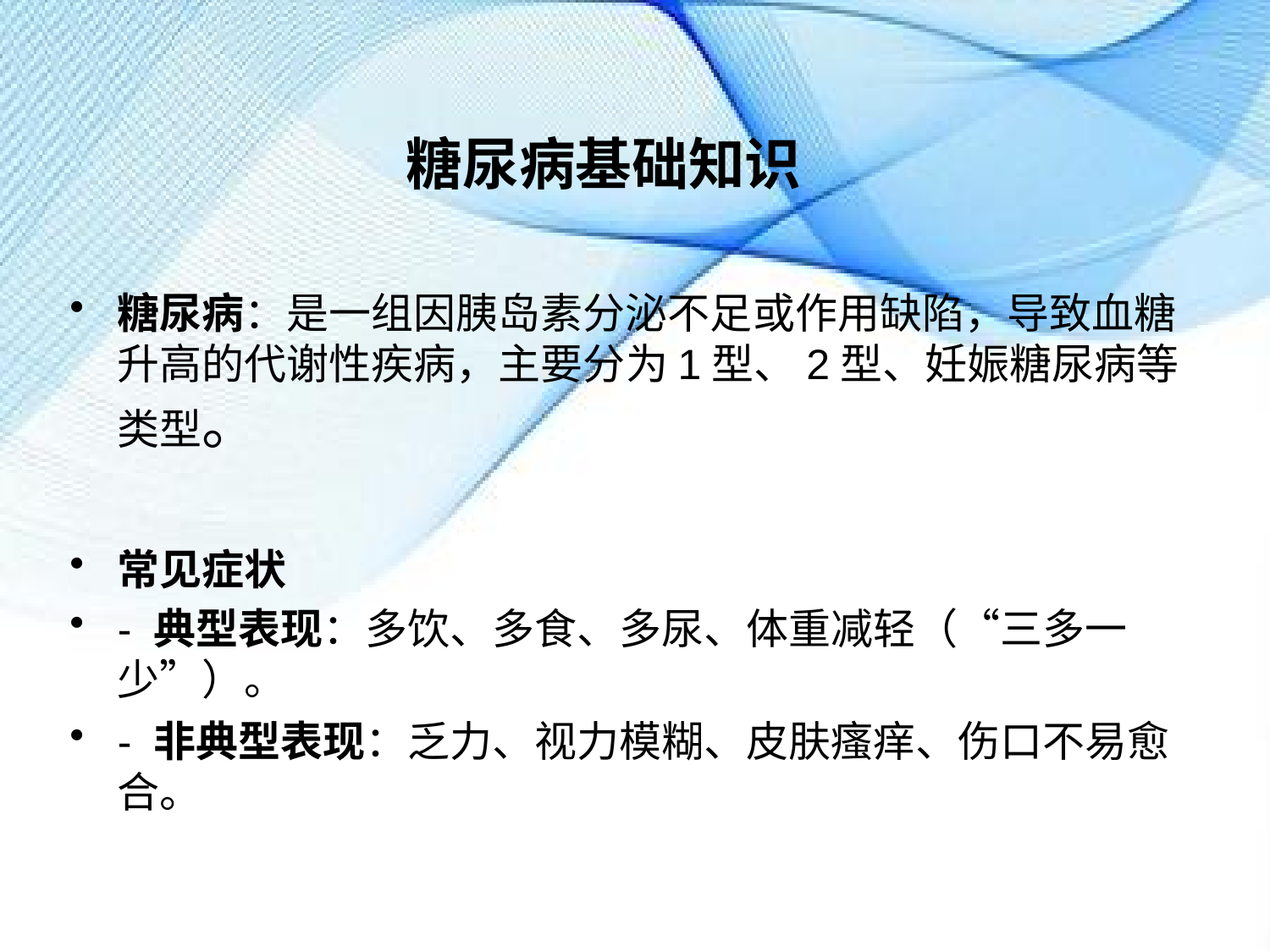

糖尿病基础知识

糖尿病：是一组因胰岛素分泌不足或作用缺陷，导致血糖升高的代谢性疾病，主要分为1型、2型、妊娠糖尿病等类型。

常见症状
- 典型表现：多饮、多食、多尿、体重减轻（“三多一少”）。
- 非典型表现：乏力、视力模糊、皮肤瘙痒、伤口不易愈合。